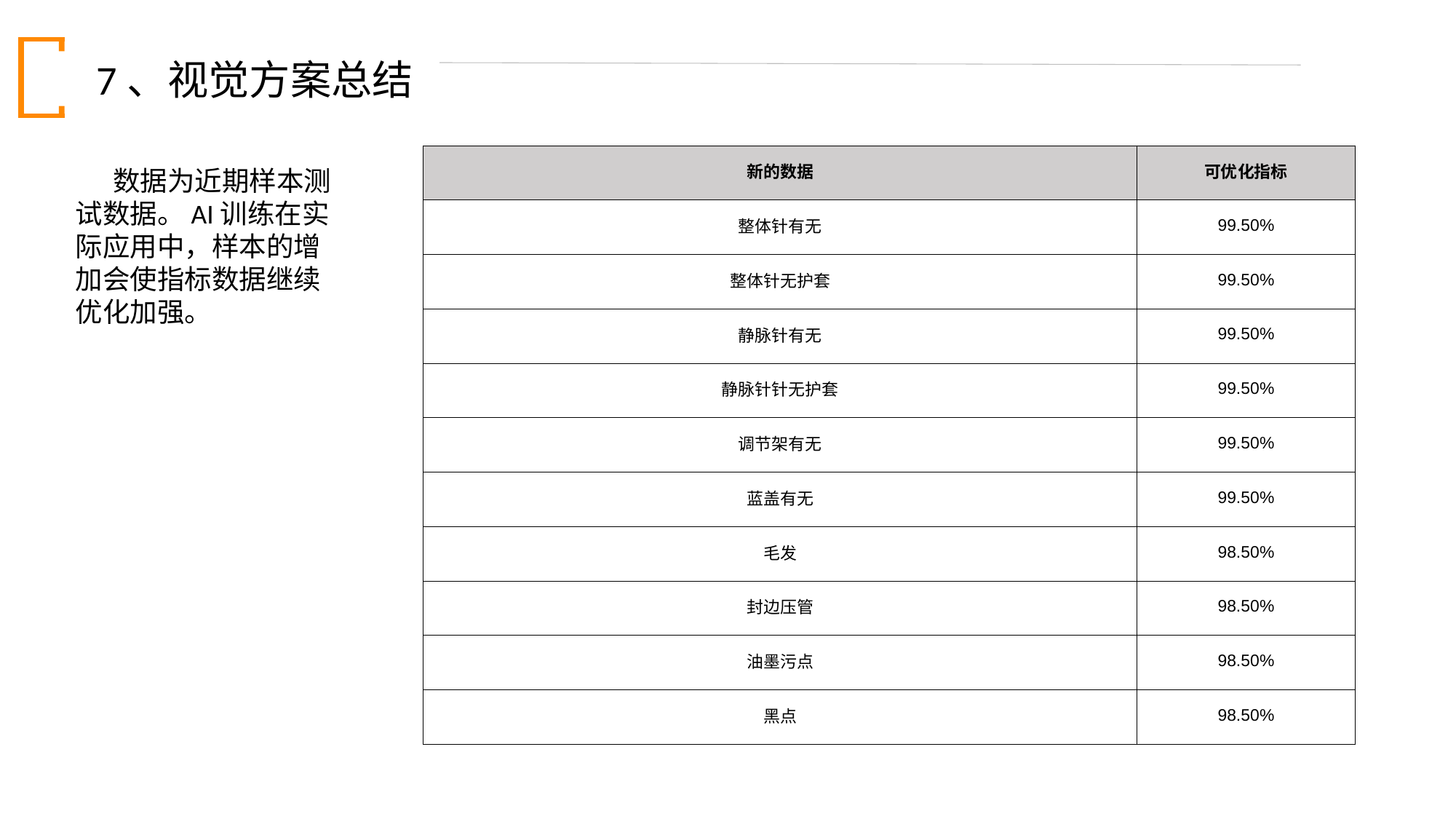

7、视觉方案总结

| 新的数据 | 可优化指标 |
| --- | --- |
| 整体针有无 | 99.50% |
| 整体针无护套 | 99.50% |
| 静脉针有无 | 99.50% |
| 静脉针针无护套 | 99.50% |
| 调节架有无 | 99.50% |
| 蓝盖有无 | 99.50% |
| 毛发 | 98.50% |
| 封边压管 | 98.50% |
| 油墨污点 | 98.50% |
| 黑点 | 98.50% |
     数据为近期样本测试数据。AI训练在实际应用中，样本的增加会使指标数据继续优化加强。